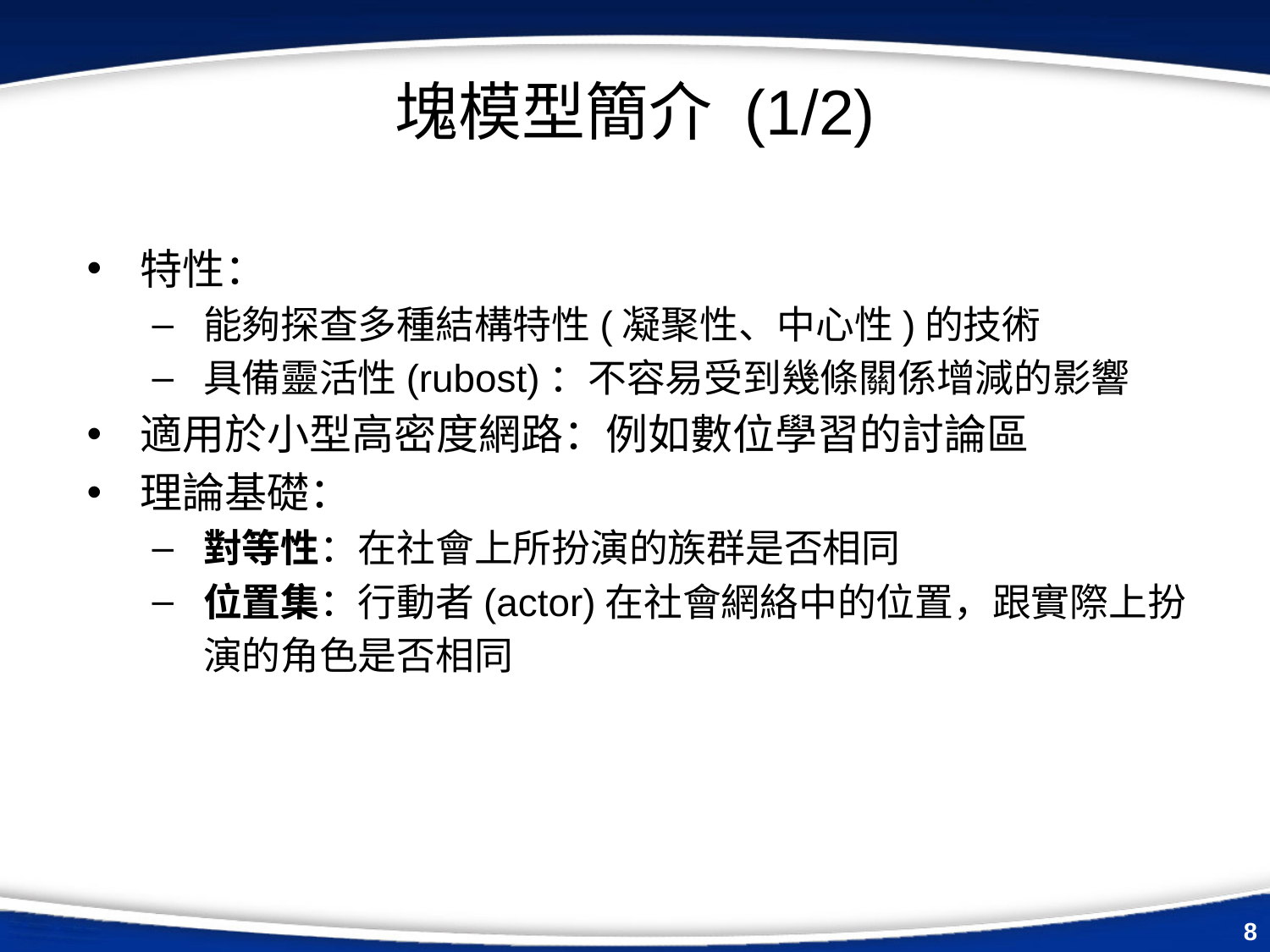

# 塊模型簡介 (1/2)
特性：
能夠探查多種結構特性(凝聚性、中心性)的技術
具備靈活性(rubost)：不容易受到幾條關係增減的影響
適用於小型高密度網路：例如數位學習的討論區
理論基礎：
對等性：在社會上所扮演的族群是否相同
位置集：行動者(actor)在社會網絡中的位置，跟實際上扮演的角色是否相同
8